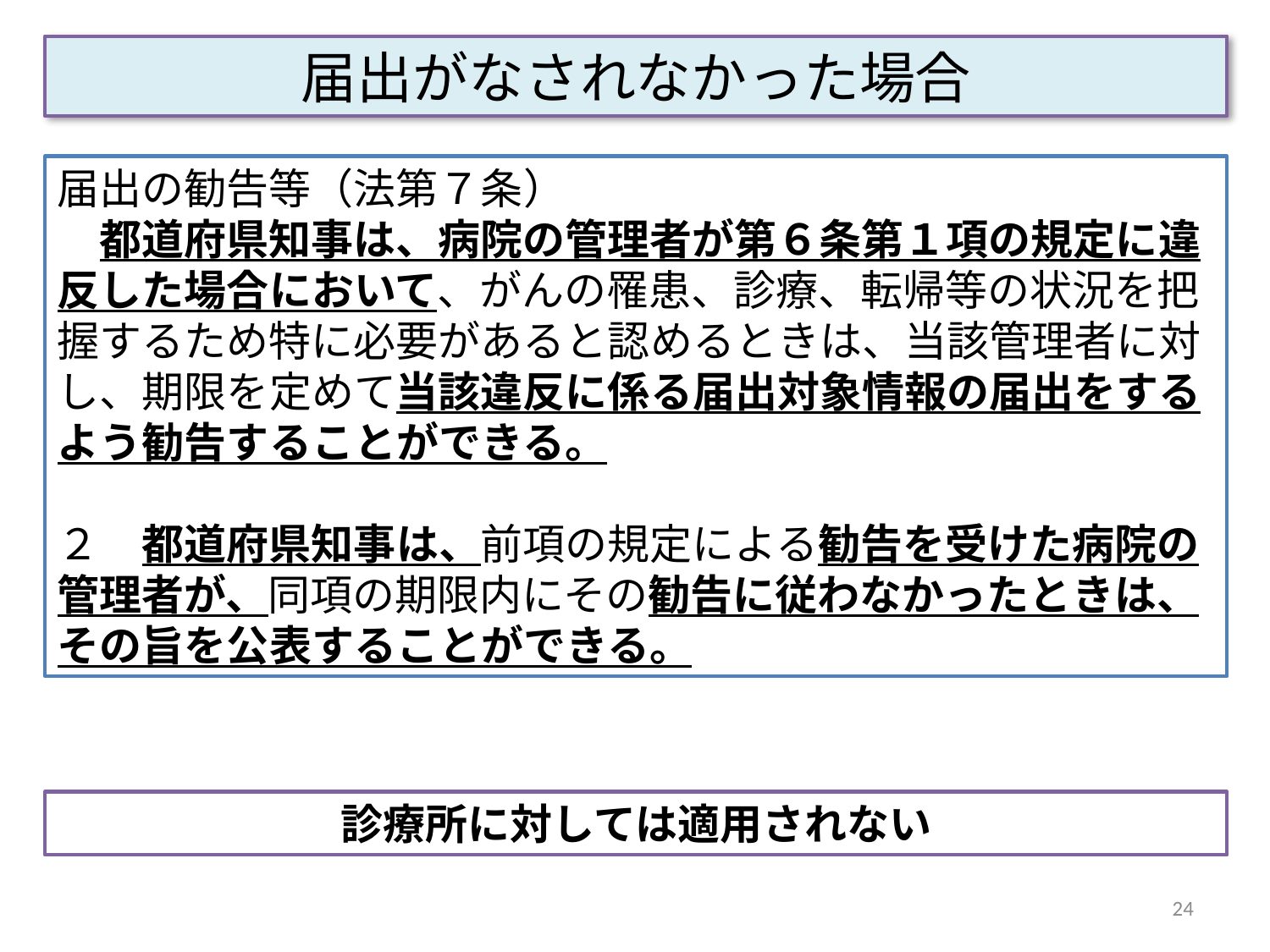

届出がなされなかった場合
届出の勧告等（法第７条）
　都道府県知事は、病院の管理者が第６条第１項の規定に違反した場合において、がんの罹患、診療、転帰等の状況を把握するため特に必要があると認めるときは、当該管理者に対し、期限を定めて当該違反に係る届出対象情報の届出をするよう勧告することができる。

２　都道府県知事は、前項の規定による勧告を受けた病院の管理者が、同項の期限内にその勧告に従わなかったときは、その旨を公表することができる。
診療所に対しては適用されない
24